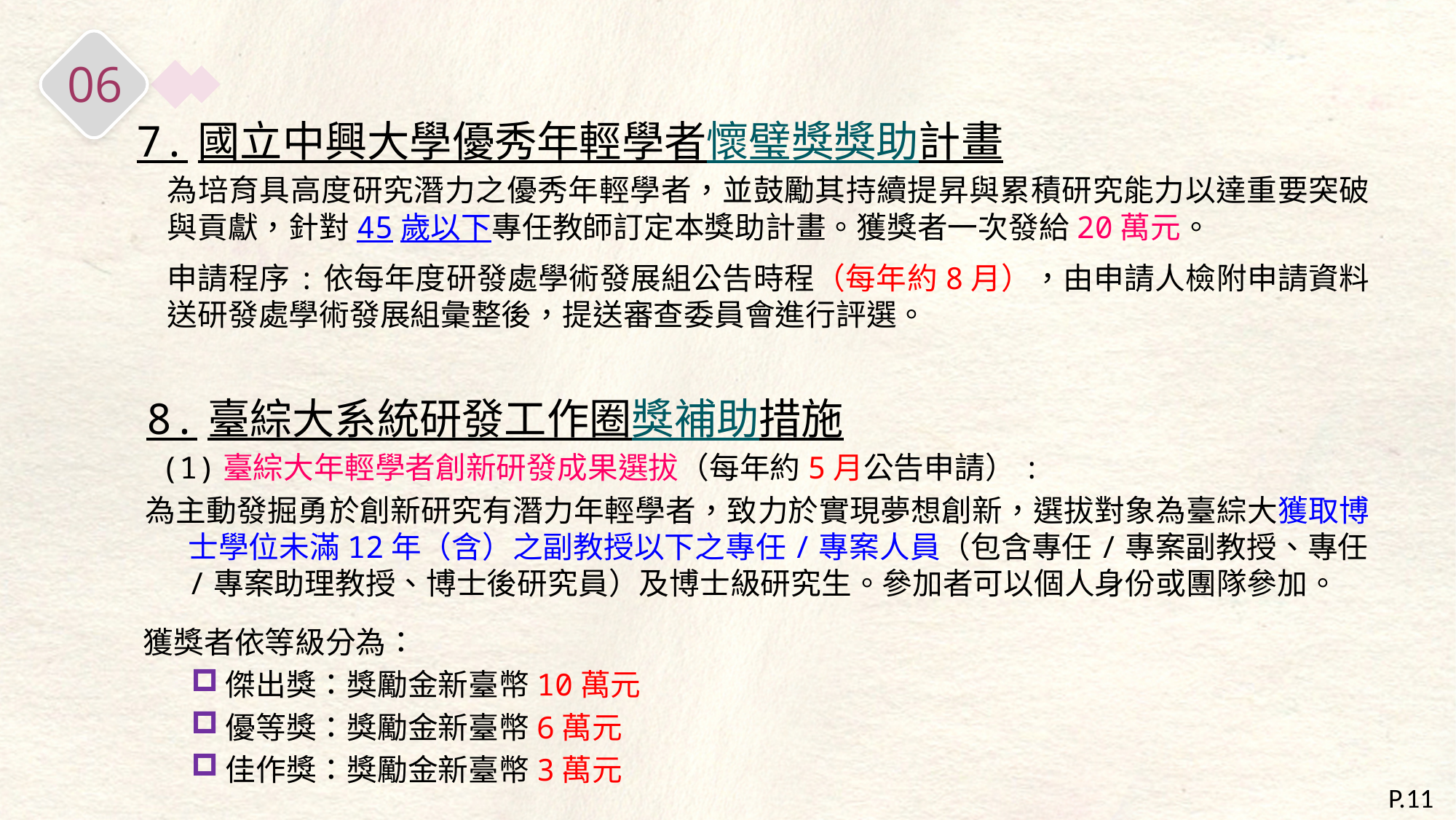

06

7.國立中興大學優秀年輕學者懷璧獎獎助計畫
為培育具高度研究潛力之優秀年輕學者，並鼓勵其持續提昇與累積研究能力以達重要突破與貢獻，針對45歲以下專任教師訂定本獎助計畫。獲獎者一次發給20萬元。
申請程序:依每年度研發處學術發展組公告時程（每年約8月），由申請人檢附申請資料送研發處學術發展組彙整後，提送審查委員會進行評選。

  8.臺綜大系統研發工作圈獎補助措施
    (1)臺綜大年輕學者創新研發成果選拔（每年約5月公告申請）:
      為主動發掘勇於創新研究有潛力年輕學者，致力於實現夢想創新，選拔對象為臺綜大獲取博士學位未滿12年（含）之副教授以下之專任/專案人員（包含專任/專案副教授、專任/專案助理教授、博士後研究員）及博士級研究生。參加者可以個人身份或團隊參加。
      獲獎者依等級分為：
傑出獎：獎勵金新臺幣10萬元
優等獎：獎勵金新臺幣6萬元
佳作獎：獎勵金新臺幣3萬元